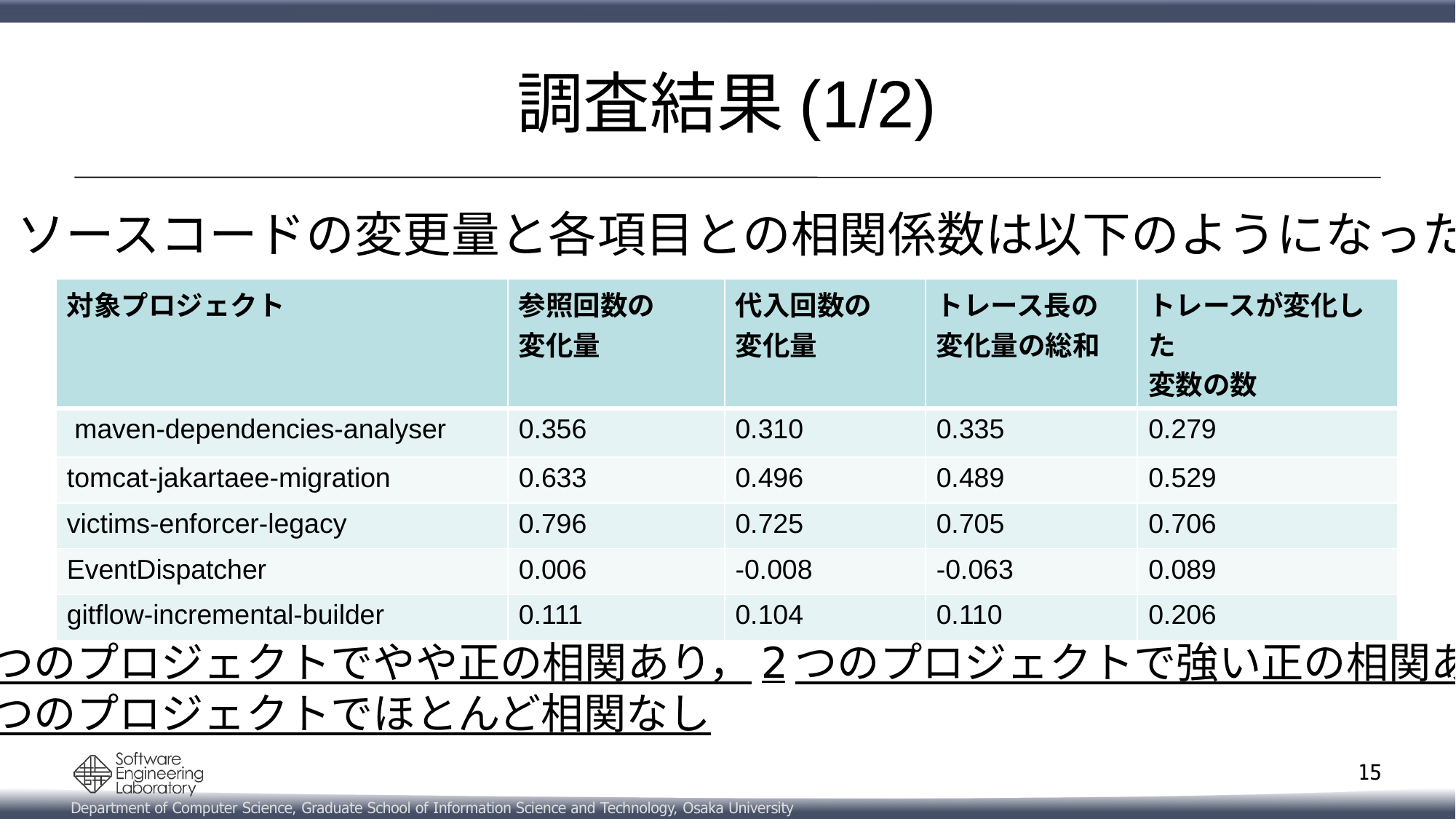

# 調査結果(1/2)
ソースコードの変更量と各項目との相関係数は以下のようになった

| 対象プロジェクト | 参照回数の 変化量 | 代入回数の 変化量 | トレース長の 変化量の総和 | トレースが変化した 変数の数 |
| --- | --- | --- | --- | --- |
| maven-dependencies-analyser | 0.356 | 0.310 | 0.335 | 0.279 |
| tomcat-jakartaee-migration | 0.633 | 0.496 | 0.489 | 0.529 |
| victims-enforcer-legacy | 0.796 | 0.725 | 0.705 | 0.706 |
| EventDispatcher | 0.006 | -0.008 | -0.063 | 0.089 |
| gitflow-incremental-builder | 0.111 | 0.104 | 0.110 | 0.206 |
1つのプロジェクトでやや正の相関あり，2つのプロジェクトで強い正の相関あり，
2つのプロジェクトでほとんど相関なし

15